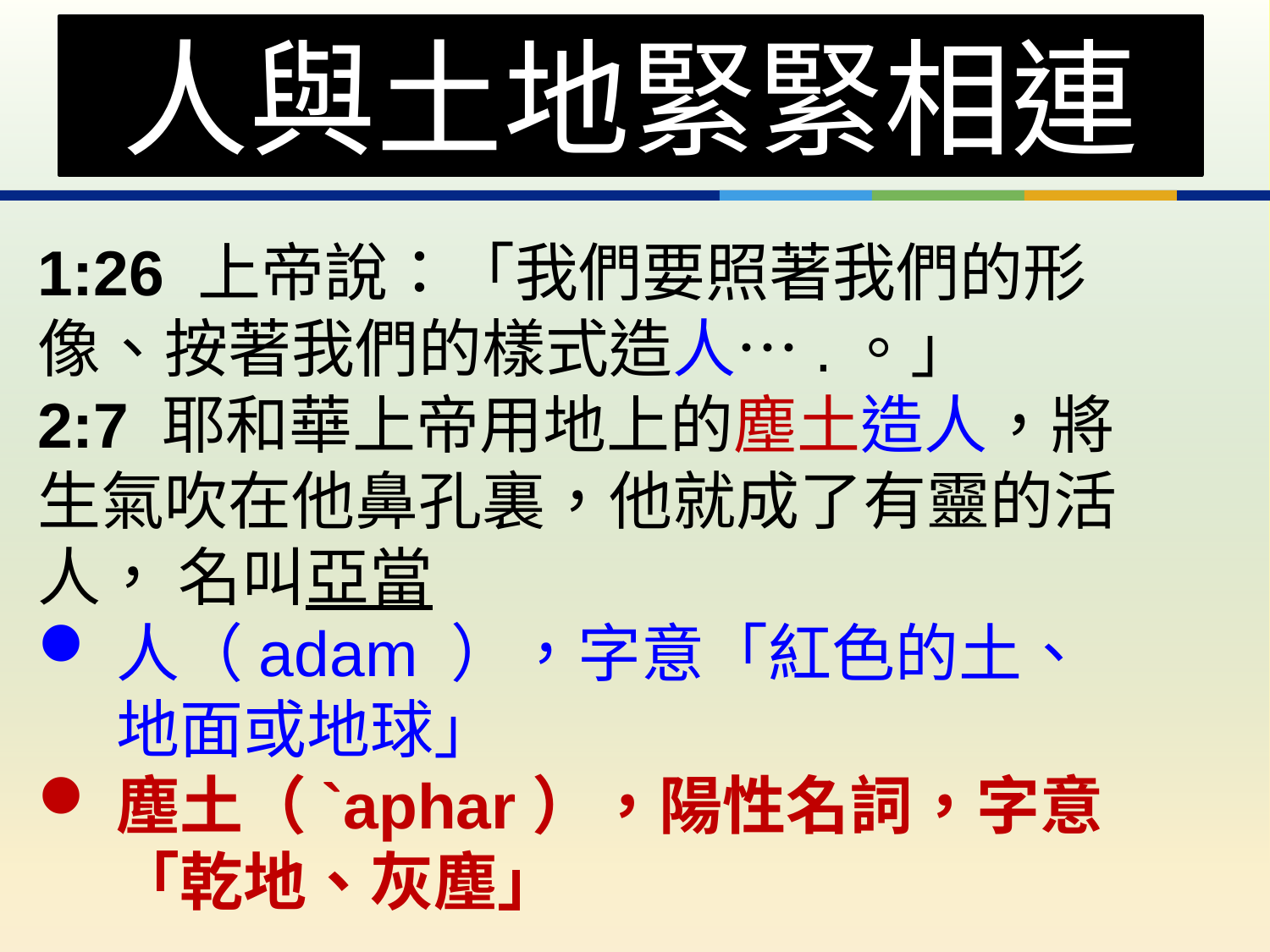

# 人與土地緊緊相連

1:26 上帝說：「我們要照著我們的形像、按著我們的樣式造人….。」
2:7 耶和華上帝用地上的塵土造人，將生氣吹在他鼻孔裏，他就成了有靈的活人， 名叫亞當
人（adam ），字意「紅色的土、地面或地球」
塵土（`aphar），陽性名詞，字意「乾地、灰塵」